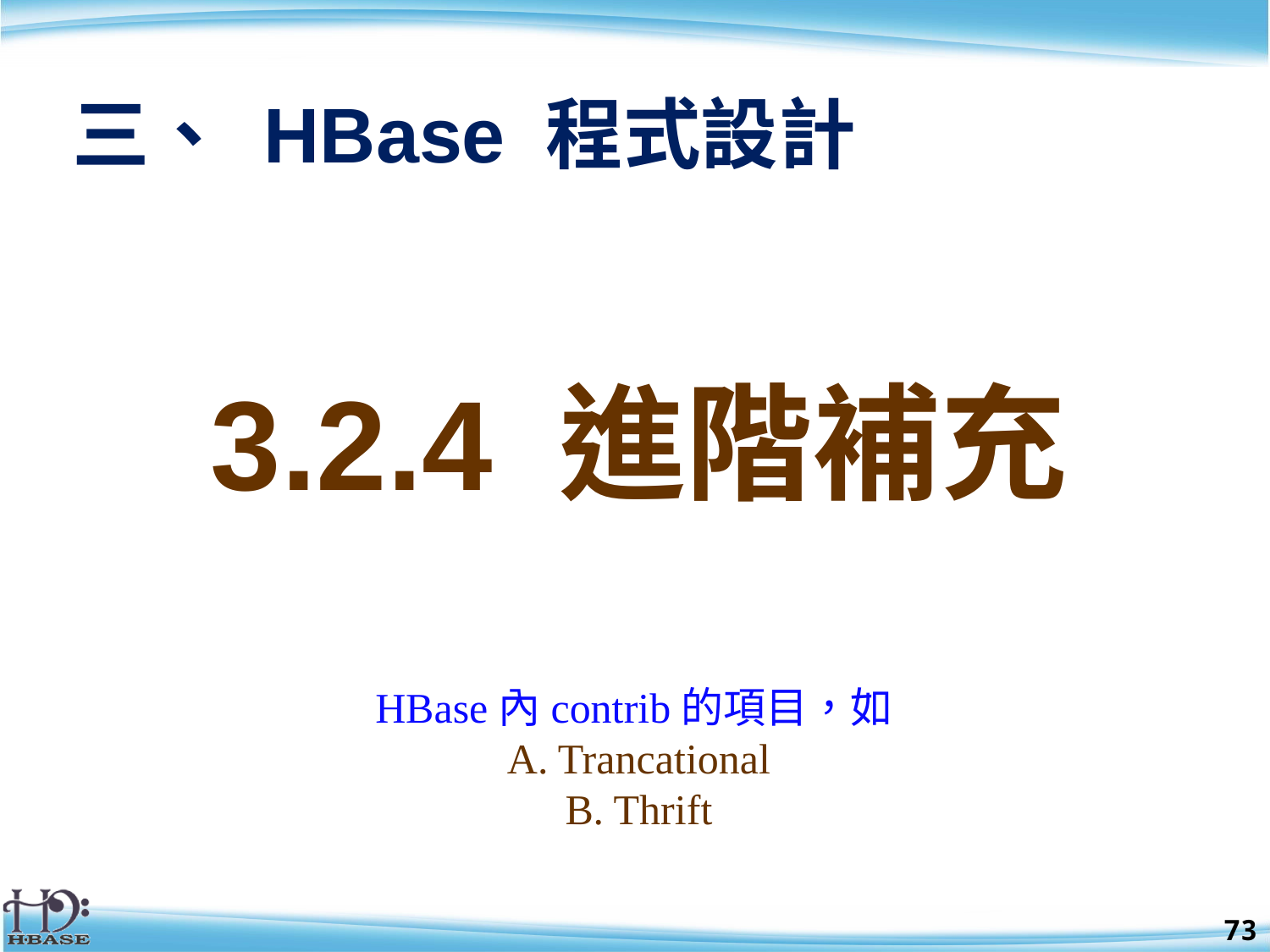

# 三、 HBase 程式設計
3.2.4 進階補充
HBase內contrib的項目，如
A. Trancational
B. Thrift
73